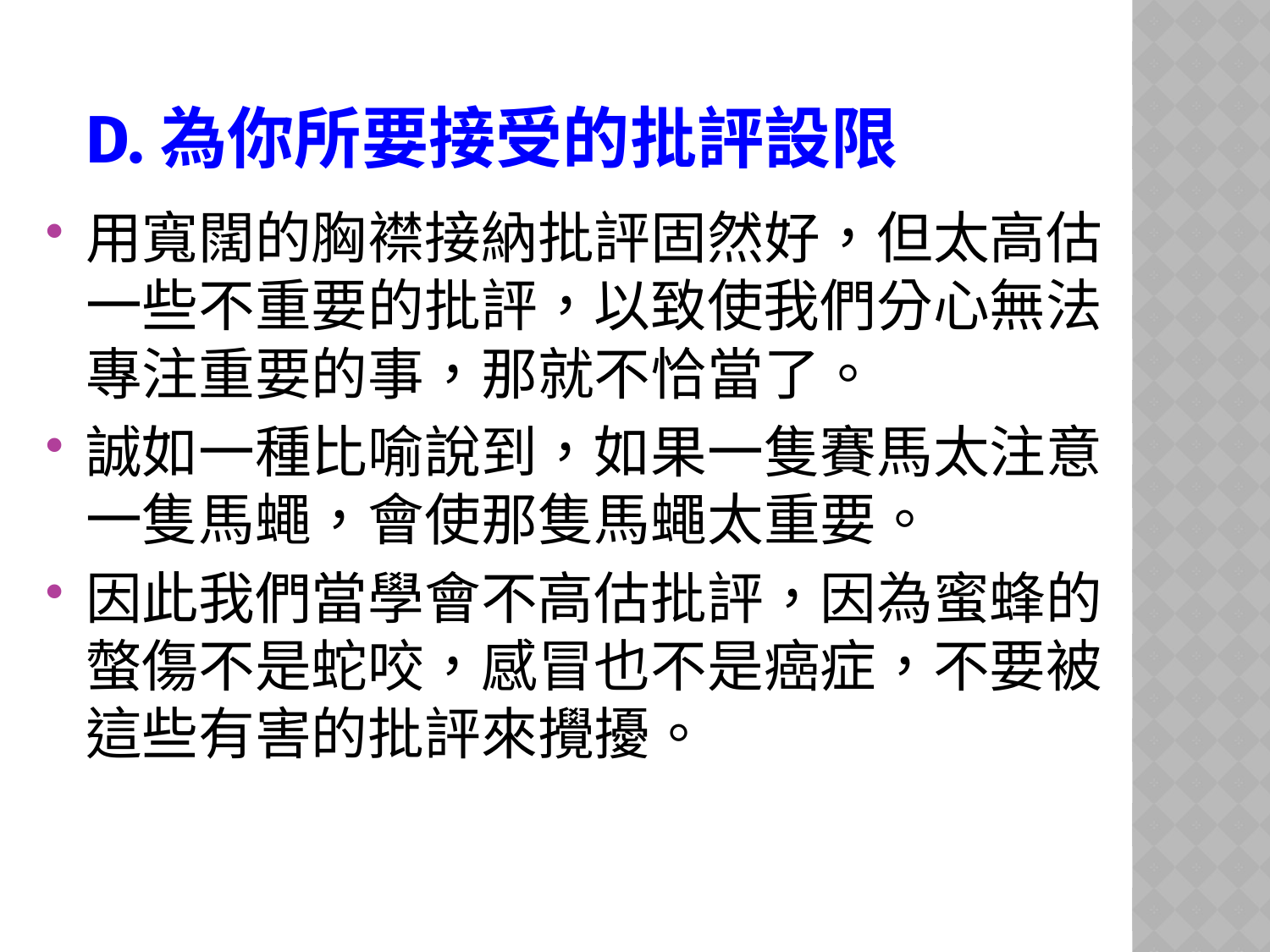

# D.為你所要接受的批評設限
用寬闊的胸襟接納批評固然好，但太高估一些不重要的批評，以致使我們分心無法專注重要的事，那就不恰當了。
誠如一種比喻說到，如果一隻賽馬太注意一隻馬蠅，會使那隻馬蠅太重要。
因此我們當學會不高估批評，因為蜜蜂的螫傷不是蛇咬，感冒也不是癌症，不要被這些有害的批評來攪擾。